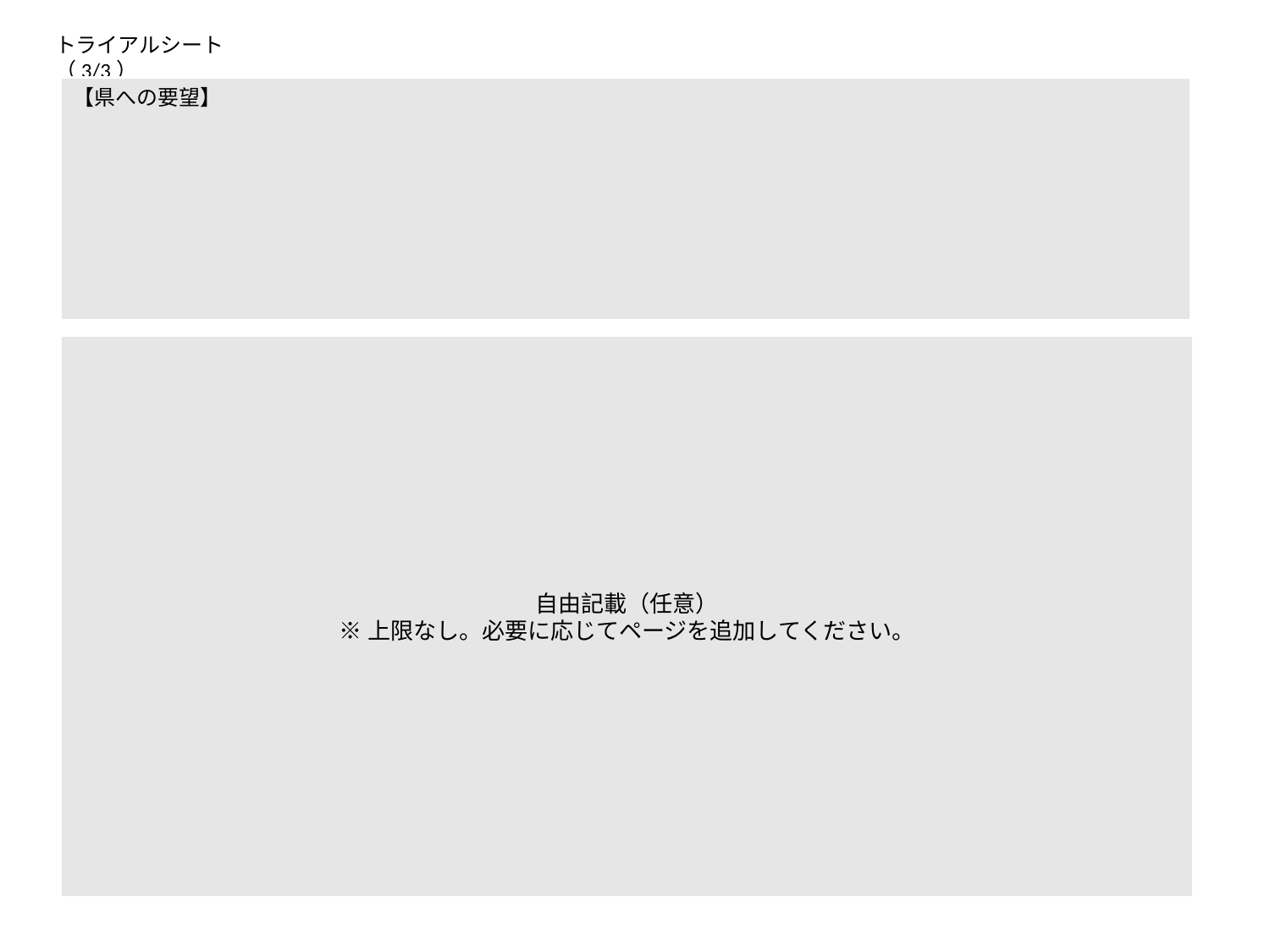

トライアルシート（3/3）
【県への要望】
自由記載（任意）
※上限なし。必要に応じてページを追加してください。